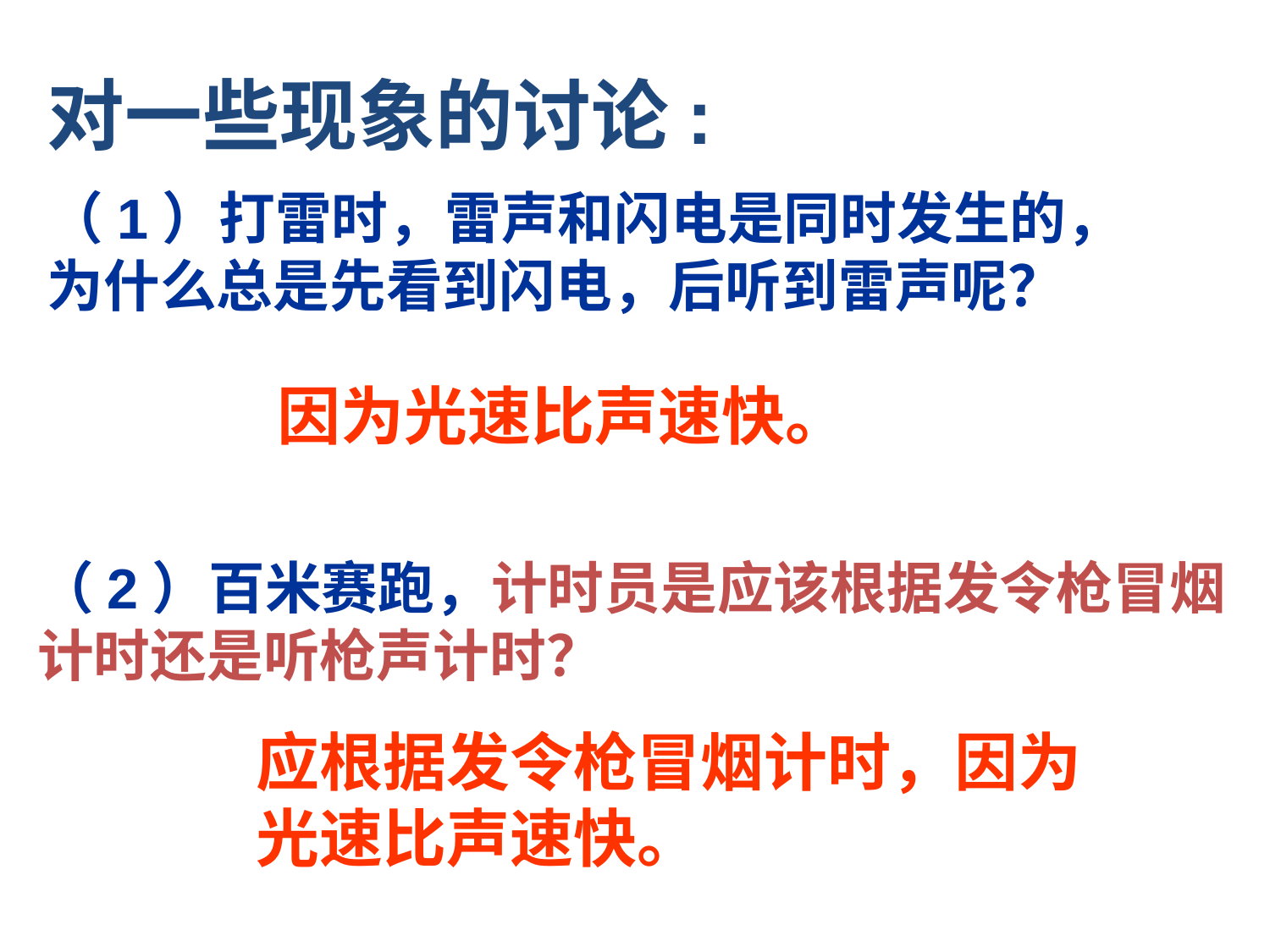

对一些现象的讨论:
（1）打雷时，雷声和闪电是同时发生的，为什么总是先看到闪电，后听到雷声呢？
因为光速比声速快。
（2）百米赛跑，计时员是应该根据发令枪冒烟计时还是听枪声计时？
应根据发令枪冒烟计时，因为光速比声速快。